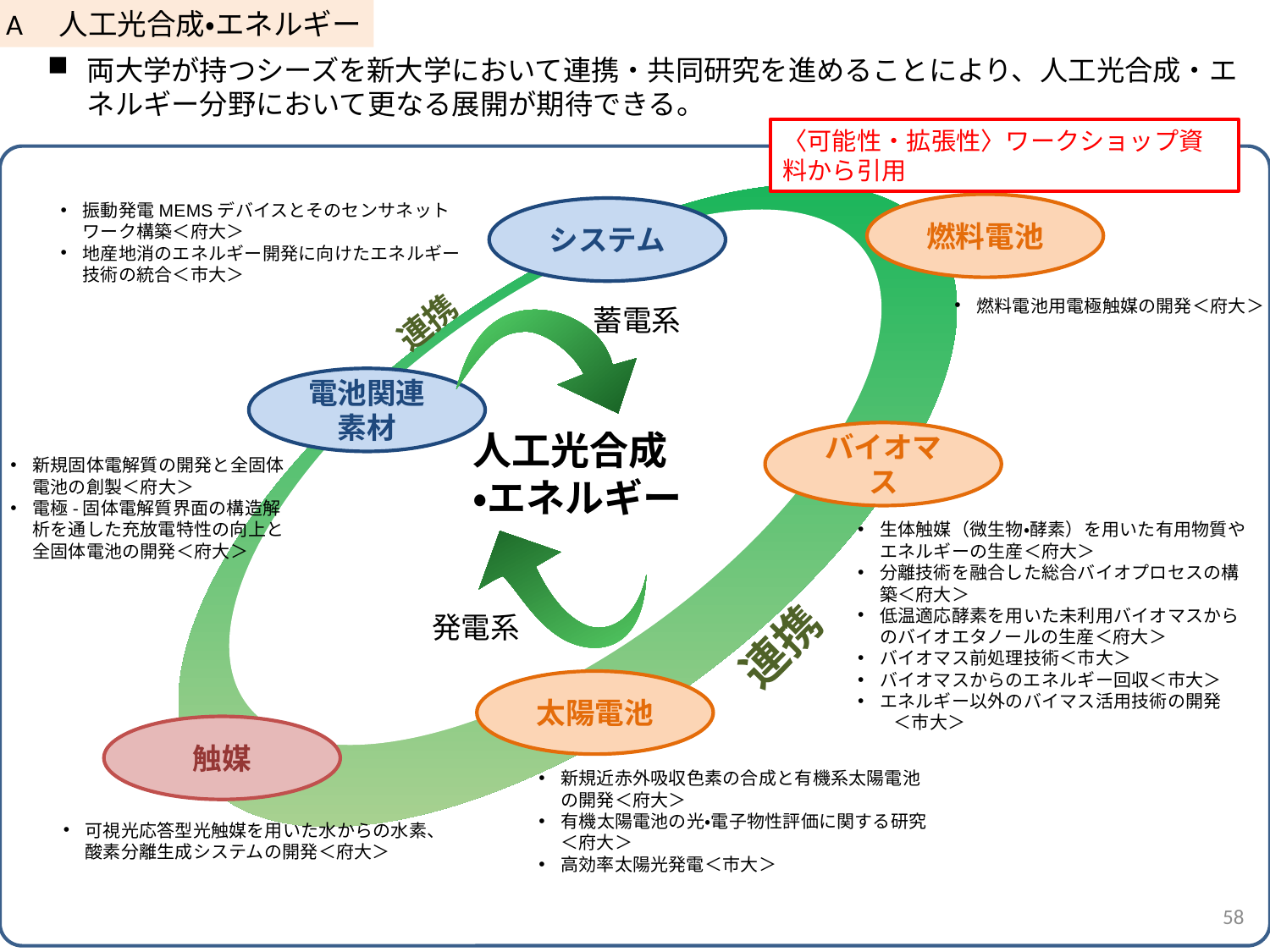

A　人工光合成・エネルギー
両大学が持つシーズを新大学において連携・共同研究を進めることにより、人工光合成・エネルギー分野において更なる展開が期待できる。
〈可能性・拡張性〉ワークショップ資料から引用

振動発電MEMSデバイスとそのセンサネットワーク構築＜府大＞
地産地消のエネルギー開発に向けたエネルギー技術の統合＜市大＞
燃料電池
システム
燃料電池用電極触媒の開発＜府大＞

連携
蓄電系

電池関連素材
人工光合成
・エネルギー
バイオマス
新規固体電解質の開発と全固体電池の創製＜府大＞
電極-固体電解質界面の構造解析を通した充放電特性の向上と全固体電池の開発＜府大＞
生体触媒（微生物・酵素）を用いた有用物質やエネルギーの生産＜府大＞
分離技術を融合した総合バイオプロセスの構築＜府大＞
低温適応酵素を用いた未利用バイオマスからのバイオエタノールの生産＜府大＞
バイオマス前処理技術＜市大＞
バイオマスからのエネルギー回収＜市大＞
エネルギー以外のバイマス活用技術の開発
　　＜市大＞

発電系
連携
太陽電池
触媒
新規近赤外吸収色素の合成と有機系太陽電池の開発＜府大＞
有機太陽電池の光・電子物性評価に関する研究＜府大＞
高効率太陽光発電＜市大＞
可視光応答型光触媒を用いた水からの水素、酸素分離生成システムの開発＜府大＞
58